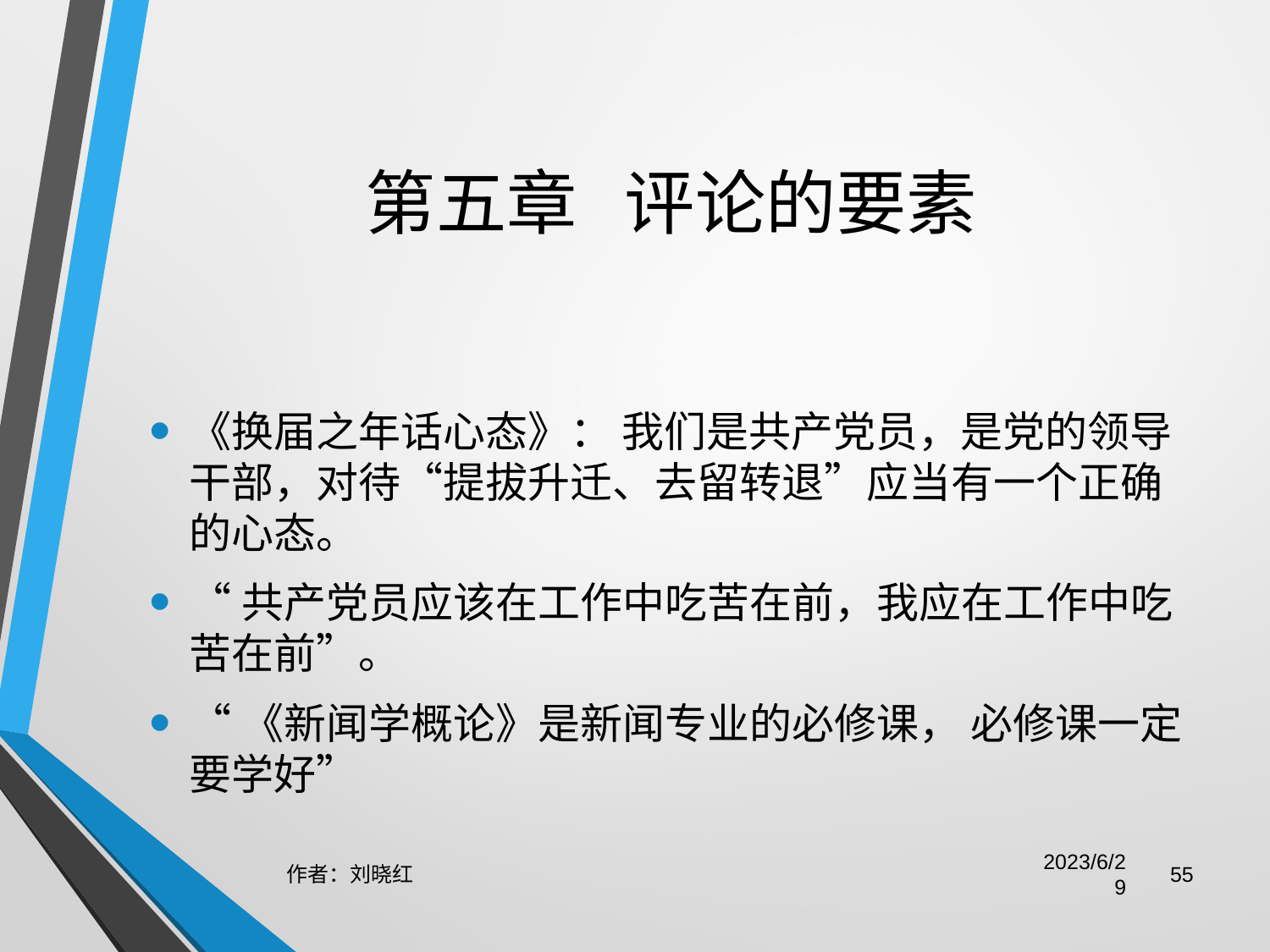

# 第五章   评论的要素
《换届之年话心态》： 我们是共产党员，是党的领导干部，对待“提拔升迁、去留转退”应当有一个正确的心态。
“共产党员应该在工作中吃苦在前，我应在工作中吃苦在前”。
“《新闻学概论》是新闻专业的必修课， 必修课一定要学好”
作者：刘晓红
2023/6/29
55